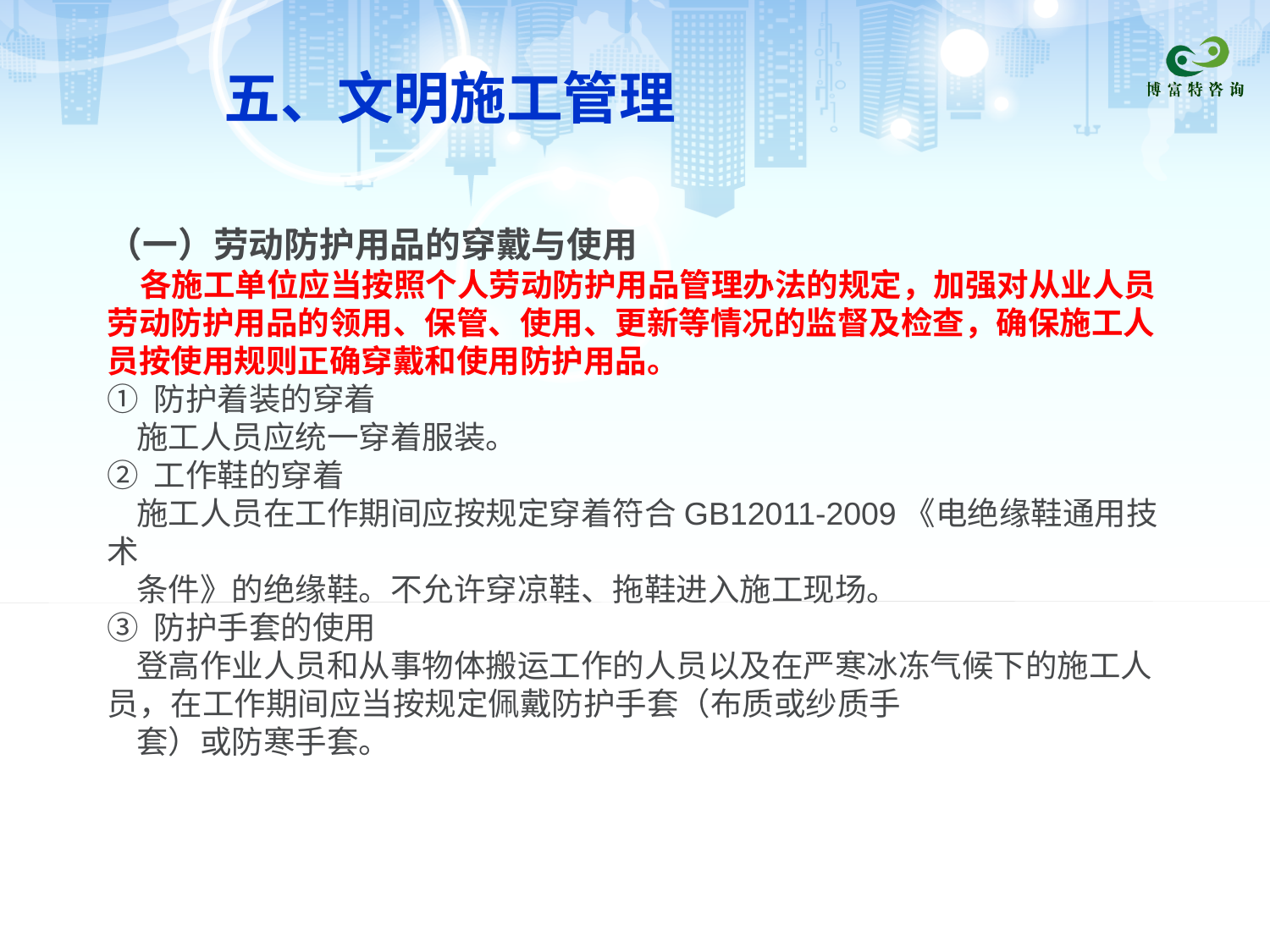

五、文明施工管理
（一）劳动防护用品的穿戴与使用
    各施工单位应当按照个人劳动防护用品管理办法的规定，加强对从业人员劳动防护用品的领用、保管、使用、更新等情况的监督及检查，确保施工人员按使用规则正确穿戴和使用防护用品。
① 防护着装的穿着
   施工人员应统一穿着服装。
② 工作鞋的穿着
   施工人员在工作期间应按规定穿着符合GB12011-2009《电绝缘鞋通用技术
   条件》的绝缘鞋。不允许穿凉鞋、拖鞋进入施工现场。
③ 防护手套的使用
   登高作业人员和从事物体搬运工作的人员以及在严寒冰冻气候下的施工人员，在工作期间应当按规定佩戴防护手套（布质或纱质手
   套）或防寒手套。